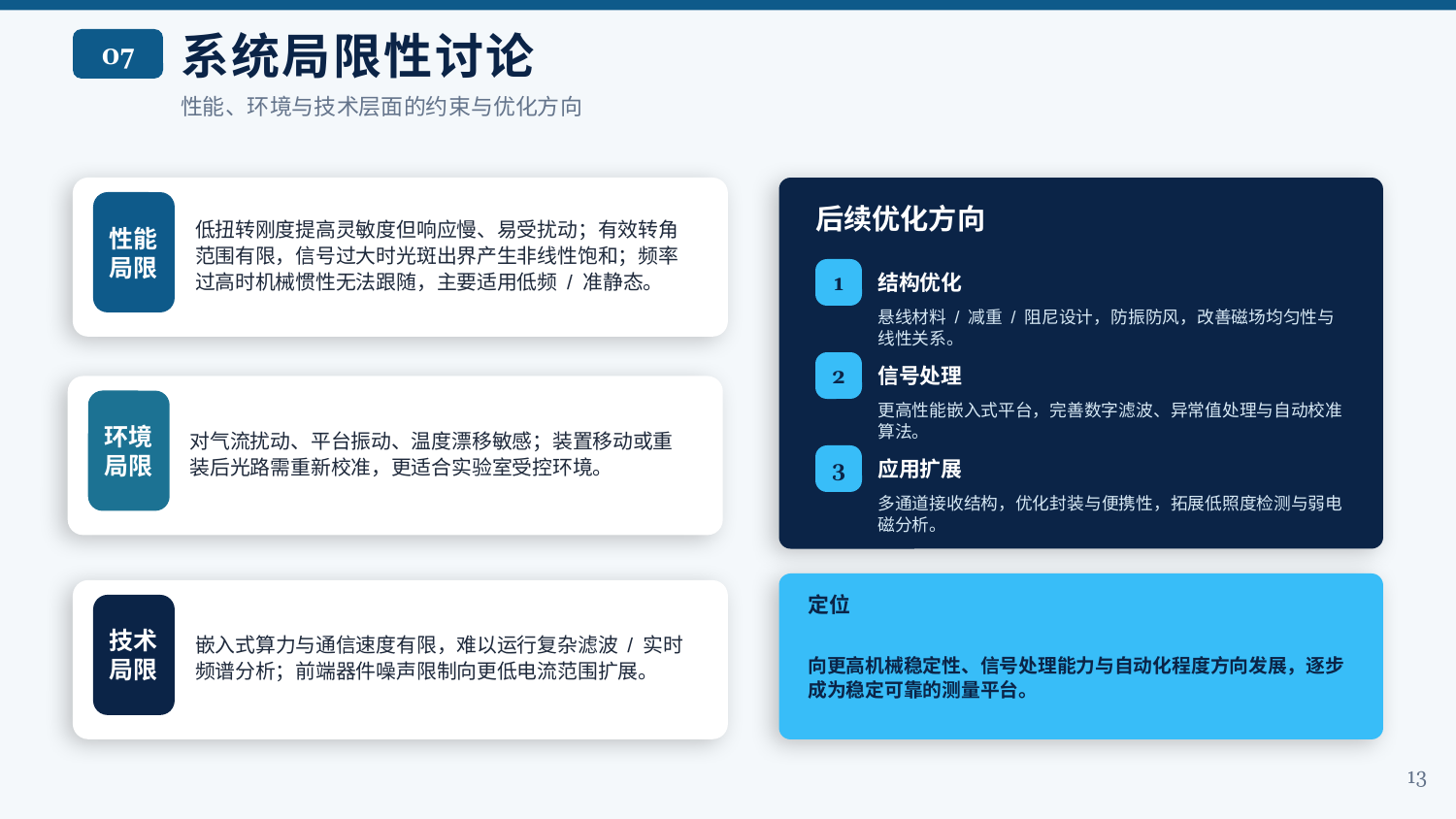

系统局限性讨论

07
性能、环境与技术层面的约束与优化方向

低扭转刚度提高灵敏度但响应慢、易受扰动；有效转角范围有限，信号过大时光斑出界产生非线性饱和；频率过高时机械惯性无法跟随，主要适用低频 / 准静态。

性能
局限
后续优化方向

1
结构优化
悬线材料 / 减重 / 阻尼设计，防振防风，改善磁场均匀性与线性关系。

2
信号处理

对气流扰动、平台振动、温度漂移敏感；装置移动或重装后光路需重新校准，更适合实验室受控环境。

环境
局限
更高性能嵌入式平台，完善数字滤波、异常值处理与自动校准算法。

3
应用扩展
多通道接收结构，优化封装与便携性，拓展低照度检测与弱电磁分析。

定位
嵌入式算力与通信速度有限，难以运行复杂滤波 / 实时频谱分析；前端器件噪声限制向更低电流范围扩展。

技术
局限
向更高机械稳定性、信号处理能力与自动化程度方向发展，逐步成为稳定可靠的测量平台。
13